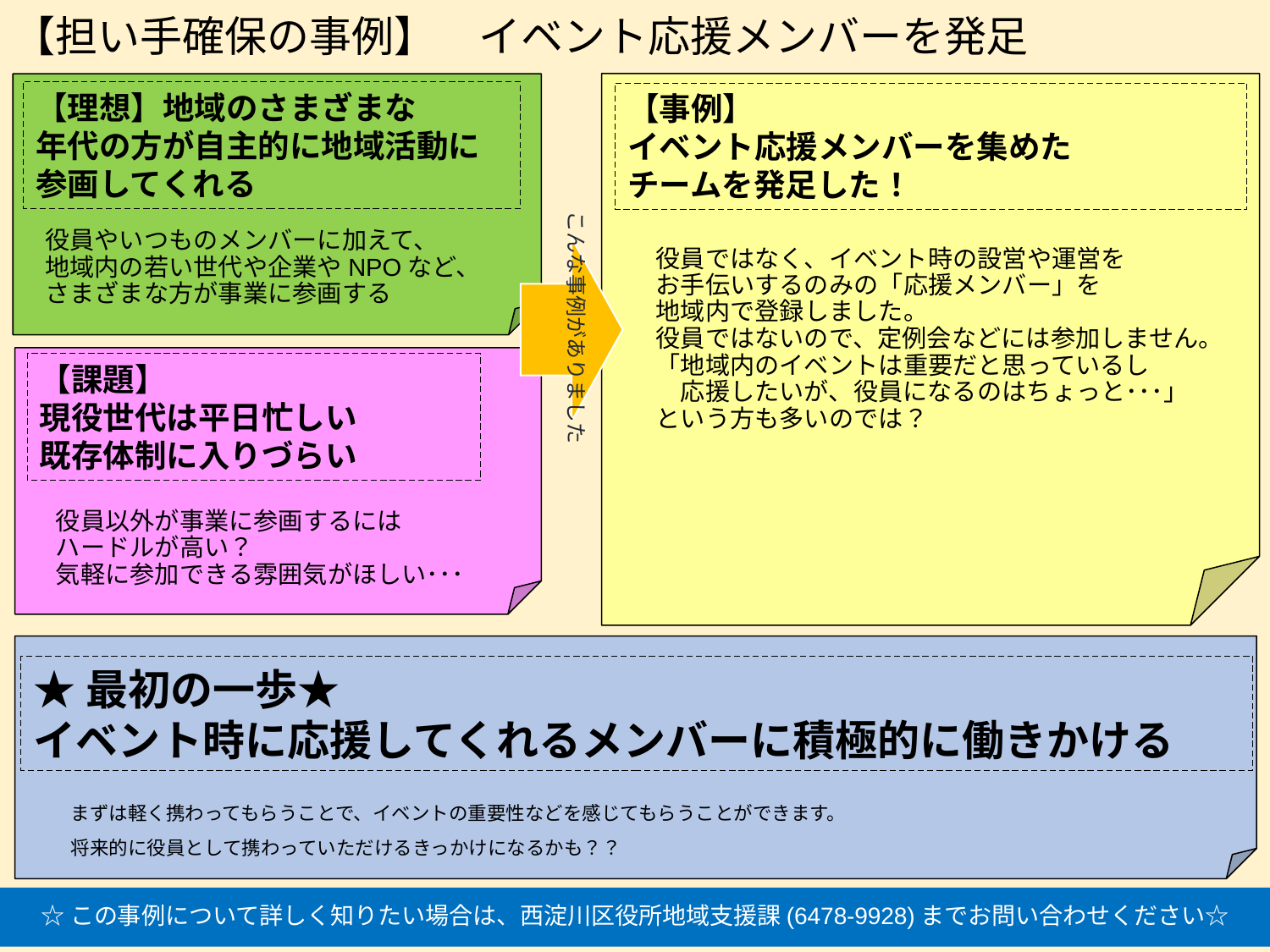

# 【担い手確保の事例】　イベント応援メンバーを発足

【理想】地域のさまざまな
年代の方が自主的に地域活動に
参画してくれる
【事例】
イベント応援メンバーを集めた
チームを発足した！
こんな事例がありました
役員ではなく、イベント時の設営や運営を
お手伝いするのみの「応援メンバー」を
地域内で登録しました。
役員ではないので、定例会などには参加しません。
「地域内のイベントは重要だと思っているし
　応援したいが、役員になるのはちょっと･･･」という方も多いのでは？

役員やいつものメンバーに加えて、
地域内の若い世代や企業やNPOなど、
さまざまな方が事業に参画する

【課題】
現役世代は平日忙しい
既存体制に入りづらい

役員以外が事業に参画するには
ハードルが高い？
気軽に参加できる雰囲気がほしい･･･

★最初の一歩★
イベント時に応援してくれるメンバーに積極的に働きかける

まずは軽く携わってもらうことで、イベントの重要性などを感じてもらうことができます。
将来的に役員として携わっていただけるきっかけになるかも？？
☆この事例について詳しく知りたい場合は、西淀川区役所地域支援課(6478-9928)までお問い合わせください☆